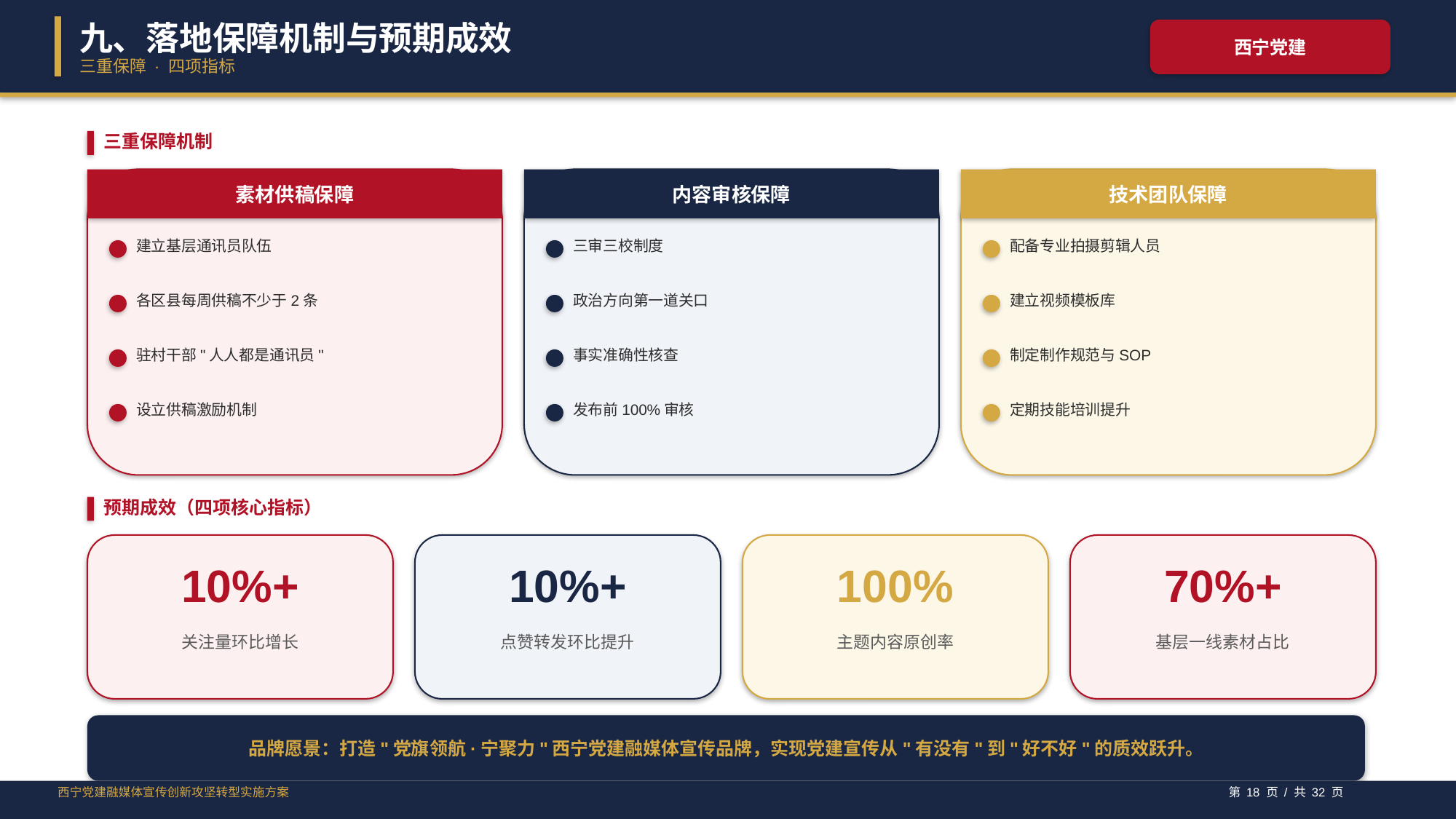

九、落地保障机制与预期成效

西宁党建
三重保障 · 四项指标

三重保障机制

素材供稿保障

内容审核保障

技术团队保障
建立基层通讯员队伍
三审三校制度
配备专业拍摄剪辑人员

各区县每周供稿不少于2条
政治方向第一道关口
建立视频模板库

驻村干部"人人都是通讯员"
事实准确性核查
制定制作规范与SOP

设立供稿激励机制
发布前100%审核
定期技能培训提升

预期成效（四项核心指标）

10%+
10%+
100%
70%+
关注量环比增长
点赞转发环比提升
主题内容原创率
基层一线素材占比

品牌愿景：打造"党旗领航·宁聚力"西宁党建融媒体宣传品牌，实现党建宣传从"有没有"到"好不好"的质效跃升。

西宁党建融媒体宣传创新攻坚转型实施方案
第 18 页 / 共 32 页